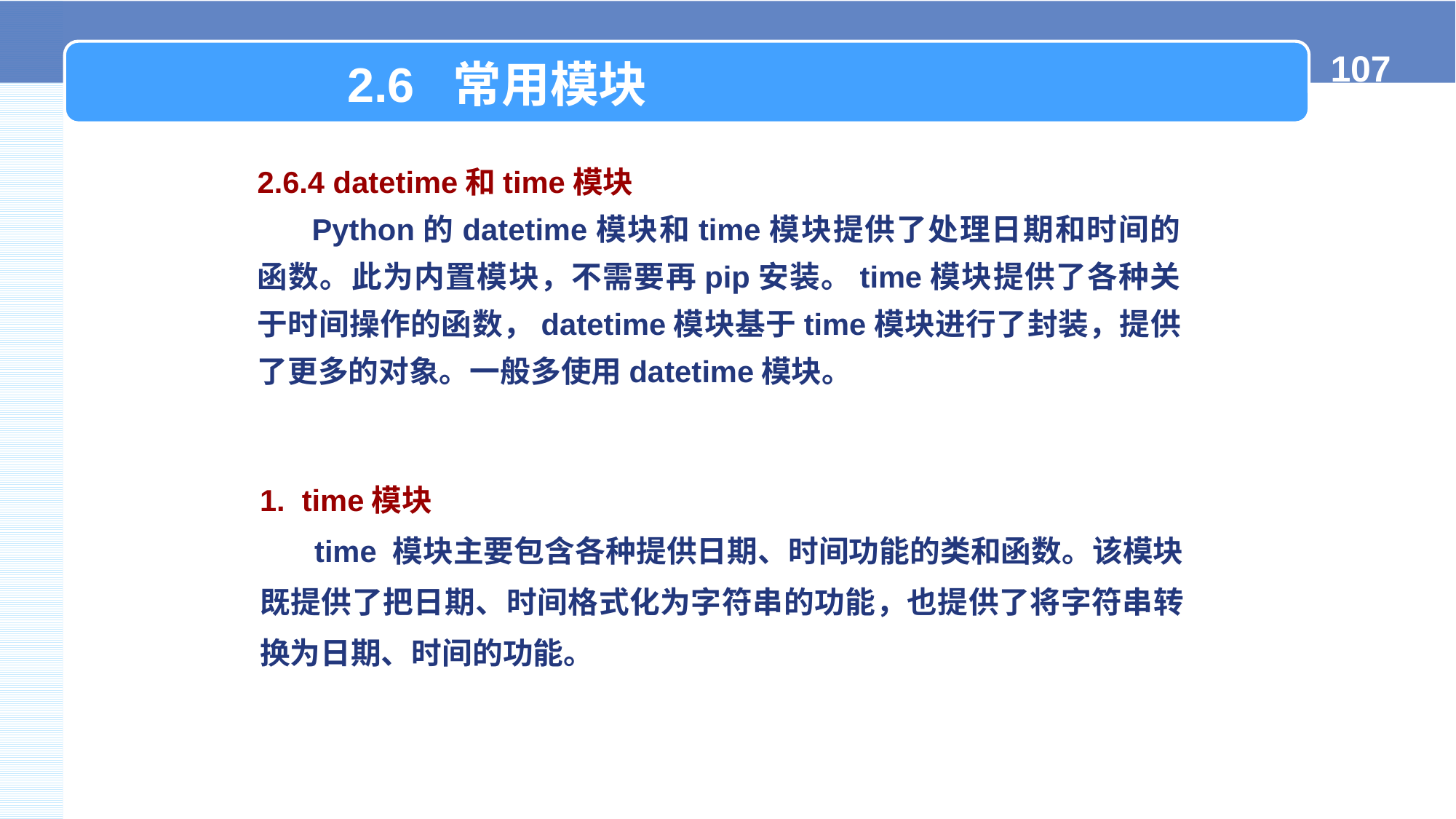

2.6  常用模块
2.6.4 datetime和time模块
Python的datetime模块和time模块提供了处理日期和时间的函数。此为内置模块，不需要再pip安装。time模块提供了各种关于时间操作的函数，datetime模块基于time模块进行了封装，提供了更多的对象。一般多使用datetime模块。
1.  time模块
time 模块主要包含各种提供日期、时间功能的类和函数。该模块既提供了把日期、时间格式化为字符串的功能，也提供了将字符串转换为日期、时间的功能。